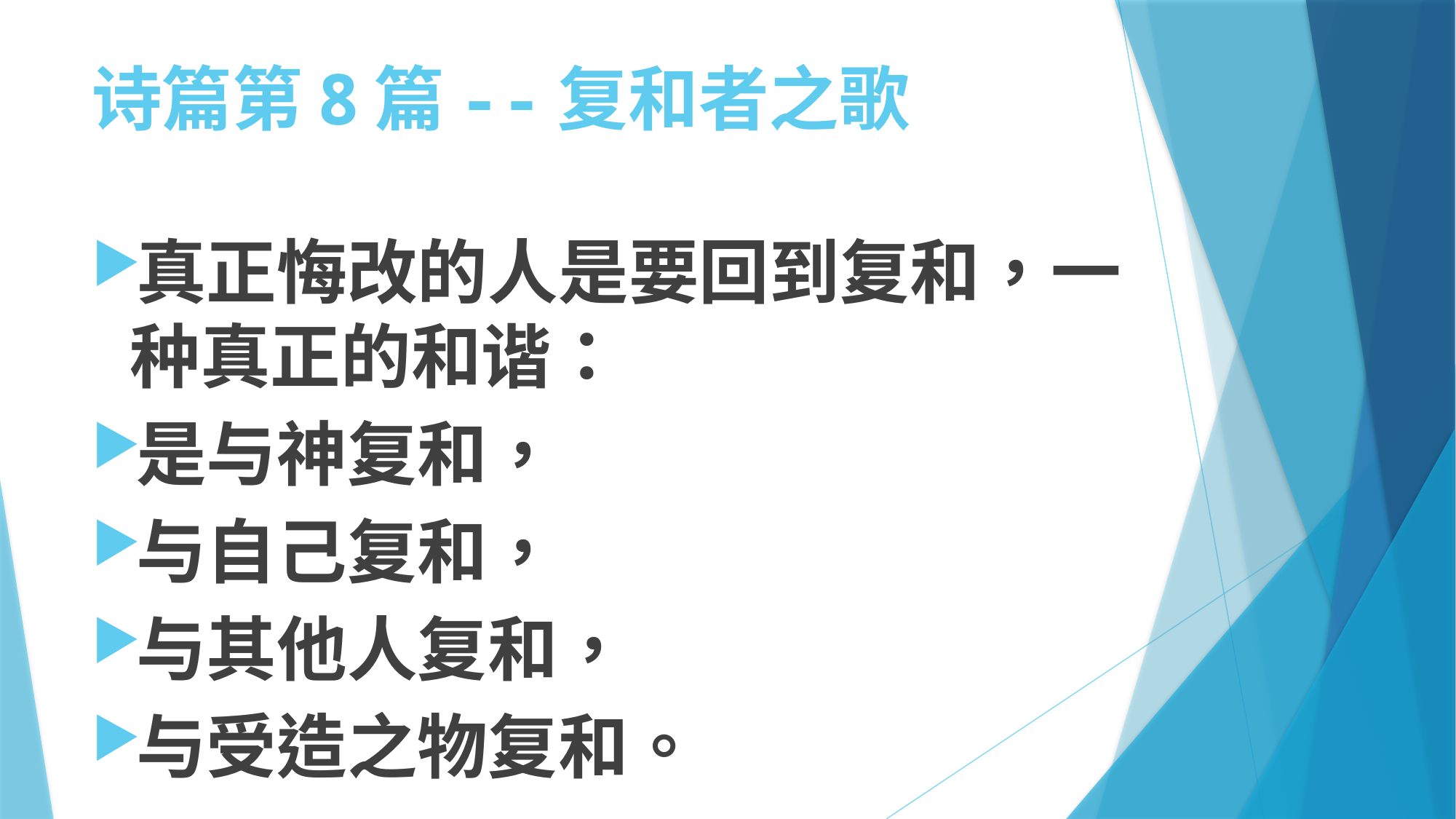

# 诗篇第8篇--复和者之歌
真正悔改的人是要回到复和，一种真正的和谐：
是与神复和，
与自己复和，
与其他人复和，
与受造之物复和。